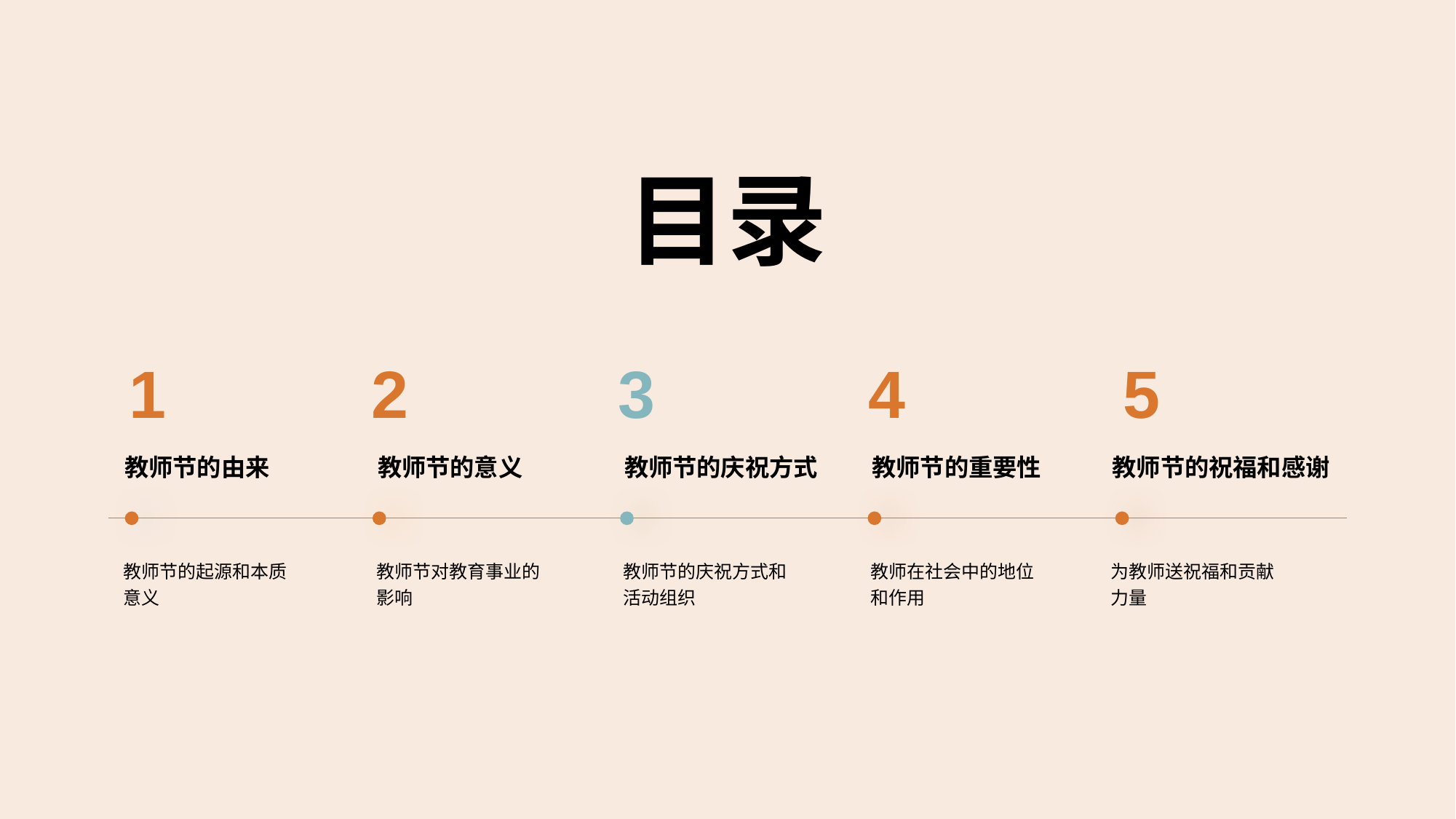

目录
1
教师节的由来

教师节的起源和本质意义
2
教师节的意义

教师节对教育事业的影响
3
教师节的庆祝方式

教师节的庆祝方式和活动组织
4
教师节的重要性

教师在社会中的地位和作用
5
教师节的祝福和感谢

为教师送祝福和贡献力量